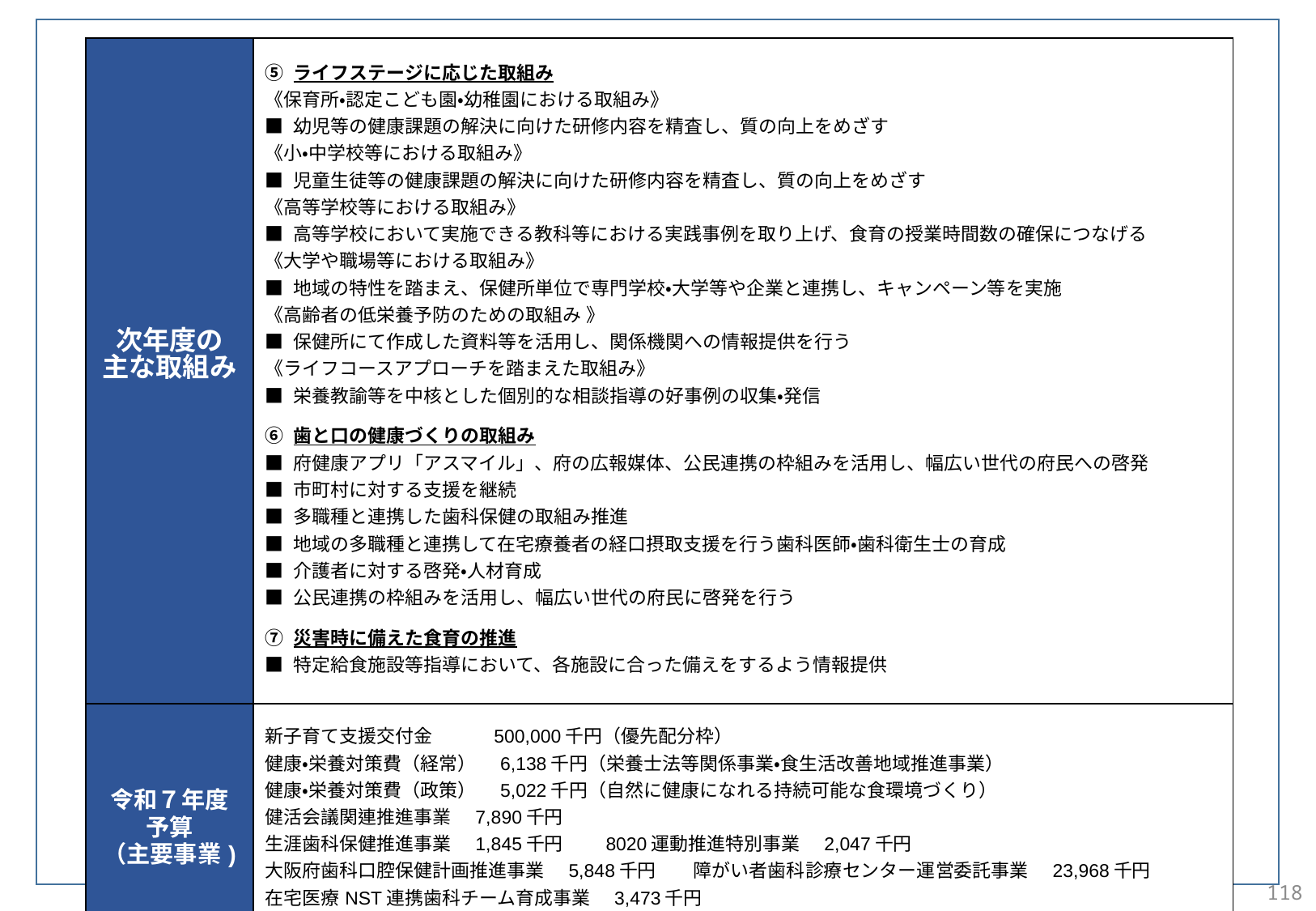

| 次年度の 主な取組み | ⑤ ライフステージに応じた取組み 《保育所・認定こども園・幼稚園における取組み》 ■ 幼児等の健康課題の解決に向けた研修内容を精査し、質の向上をめざす 《小・中学校等における取組み》 ■ 児童生徒等の健康課題の解決に向けた研修内容を精査し、質の向上をめざす 《高等学校等における取組み》 ■ 高等学校において実施できる教科等における実践事例を取り上げ、食育の授業時間数の確保につなげる 《大学や職場等における取組み》 ■ 地域の特性を踏まえ、保健所単位で専門学校・大学等や企業と連携し、キャンペーン等を実施 《高齢者の低栄養予防のための取組み 》 ■ 保健所にて作成した資料等を活用し、関係機関への情報提供を行う 《ライフコースアプローチを踏まえた取組み》 ■ 栄養教諭等を中核とした個別的な相談指導の好事例の収集・発信 ⑥ 歯と口の健康づくりの取組み ■ 府健康アプリ「アスマイル」、府の広報媒体、公民連携の枠組みを活用し、幅広い世代の府民への啓発 ■ 市町村に対する支援を継続 ■ 多職種と連携した歯科保健の取組み推進 ■ 地域の多職種と連携して在宅療養者の経口摂取支援を行う歯科医師・歯科衛生士の育成 ■ 介護者に対する啓発・人材育成 ■ 公民連携の枠組みを活用し、幅広い世代の府民に啓発を行う ⑦ 災害時に備えた食育の推進 ■ 特定給食施設等指導において、各施設に合った備えをするよう情報提供 |
| --- | --- |
| 令和７年度 予算 （主要事業) | 新子育て支援交付金　　　500,000千円（優先配分枠） 健康・栄養対策費（経常）　6,138千円（栄養士法等関係事業・食生活改善地域推進事業） 健康・栄養対策費（政策）　5,022千円（自然に健康になれる持続可能な食環境づくり） 健活会議関連推進事業　7,890千円 生涯歯科保健推進事業　1,845千円　　8020運動推進特別事業　2,047千円 大阪府歯科口腔保健計画推進事業　5,848千円　　障がい者歯科診療センター運営委託事業　23,968千円 在宅医療NST連携歯科チーム育成事業　3,473千円　　 新しい生活様式に対応した口腔保健指導推進事業　6,058千円 |
118